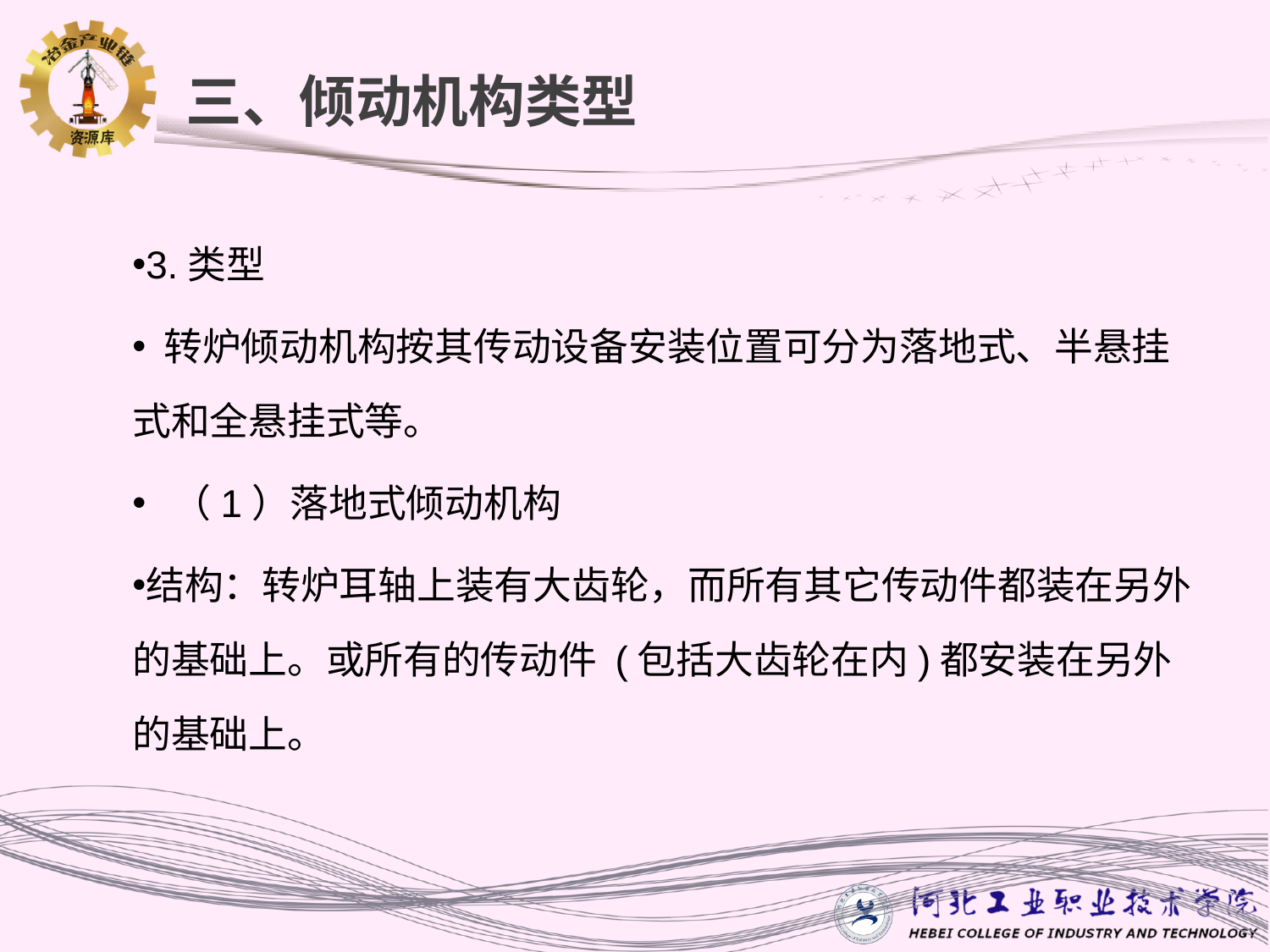

三、倾动机构类型
3.类型
 转炉倾动机构按其传动设备安装位置可分为落地式、半悬挂式和全悬挂式等。
  （1）落地式倾动机构
结构：转炉耳轴上装有大齿轮，而所有其它传动件都装在另外的基础上。或所有的传动件 (包括大齿轮在内)都安装在另外的基础上。